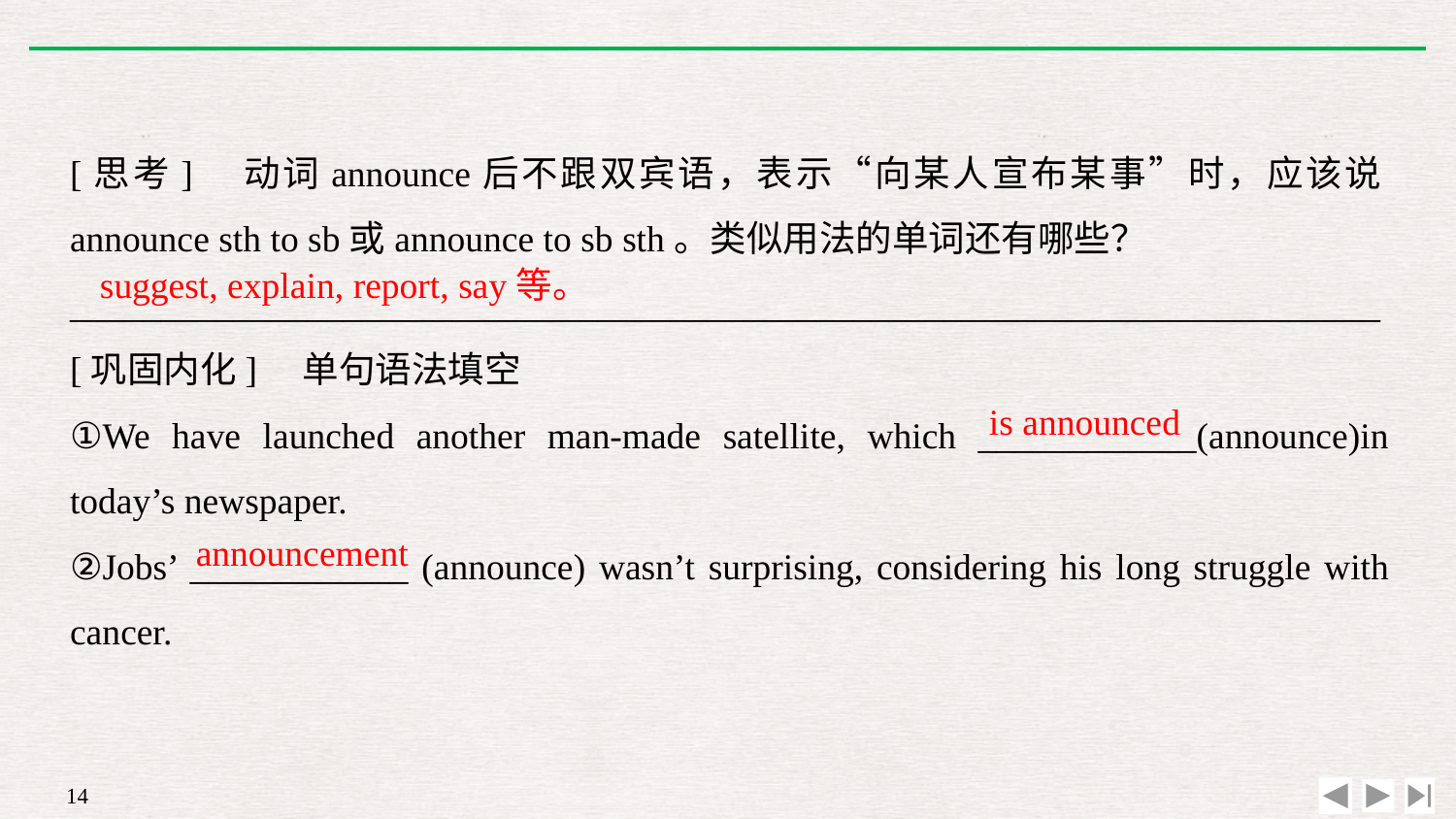

[思考]　动词announce后不跟双宾语，表示“向某人宣布某事”时，应该说announce sth to sb或announce to sb sth。类似用法的单词还有哪些？
________________________________________________________________________
[巩固内化]　单句语法填空
①We have launched another man-made satellite, which ____________(announce)in today’s newspaper.
②Jobs’ ____________ (announce) wasn’t surprising, considering his long struggle with cancer.
suggest, explain, report, say等。
is announced
announcement